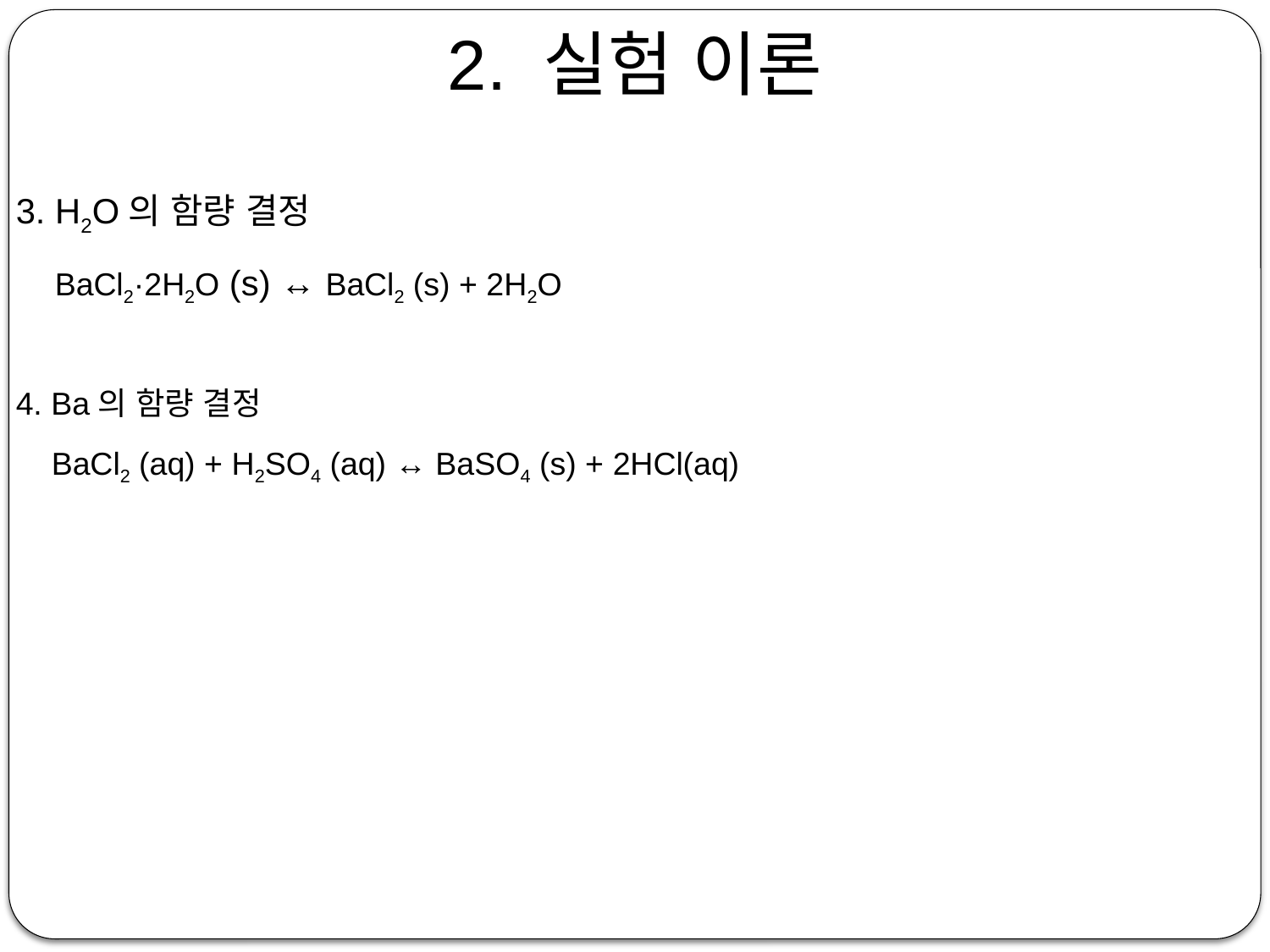

2. 실험 이론
3. H2O의 함량 결정
    BaCl2·2H2O (s) ↔ BaCl2 (s) + 2H2O

4. Ba의 함량 결정
    BaCl2 (aq) + H2SO4 (aq) ↔ BaSO4 (s) + 2HCl(aq)